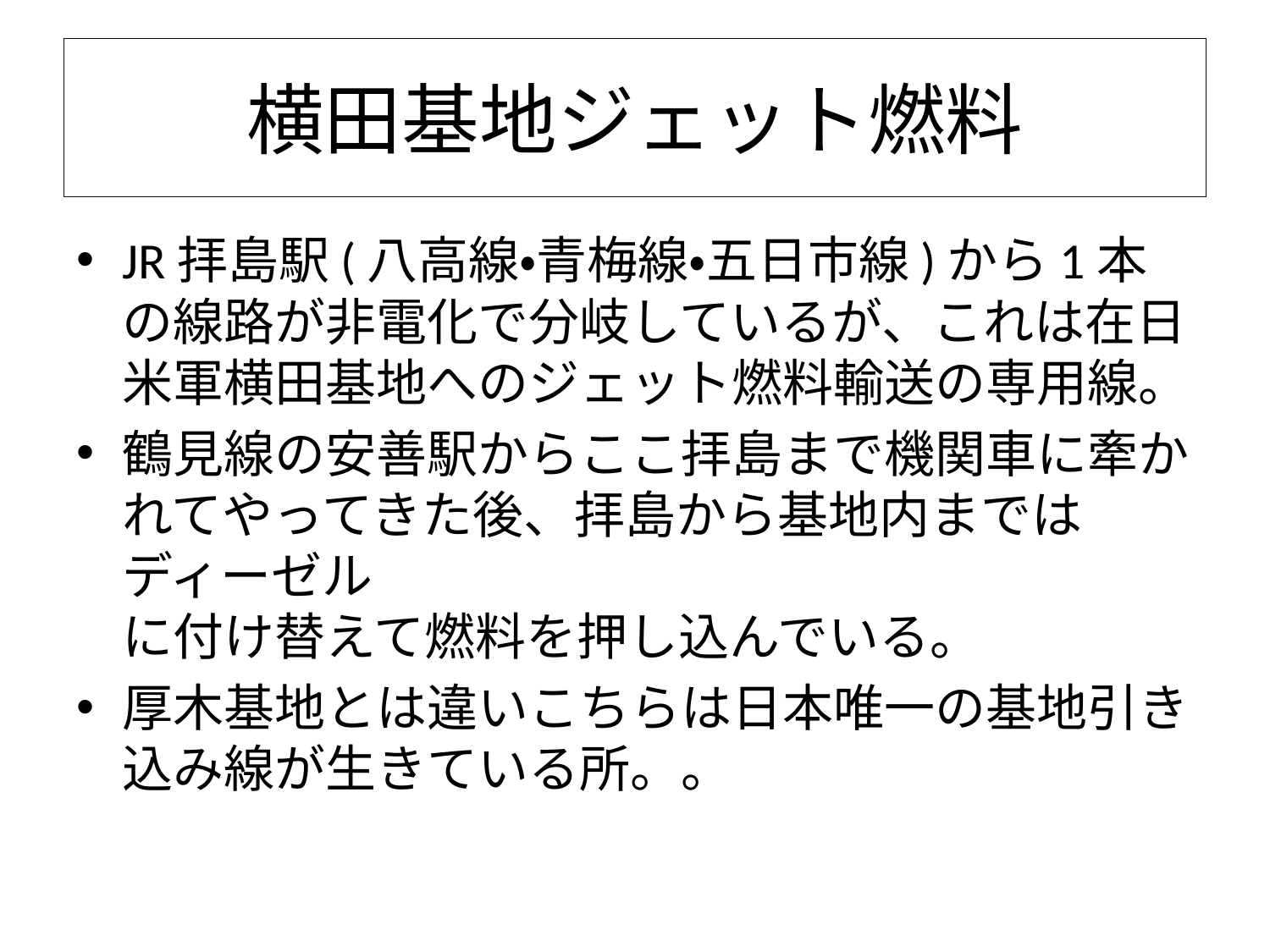

# 横田基地ジェット燃料
JR拝島駅(八高線・青梅線・五日市線)から1本の線路が非電化で分岐しているが、これは在日米軍横田基地へのジェット燃料輸送の専用線。
鶴見線の安善駅からここ拝島まで機関車に牽かれてやってきた後、拝島から基地内まではディーゼル
に付け替えて燃料を押し込んでいる。
厚木基地とは違いこちらは日本唯一の基地引き込み線が生きている所。。